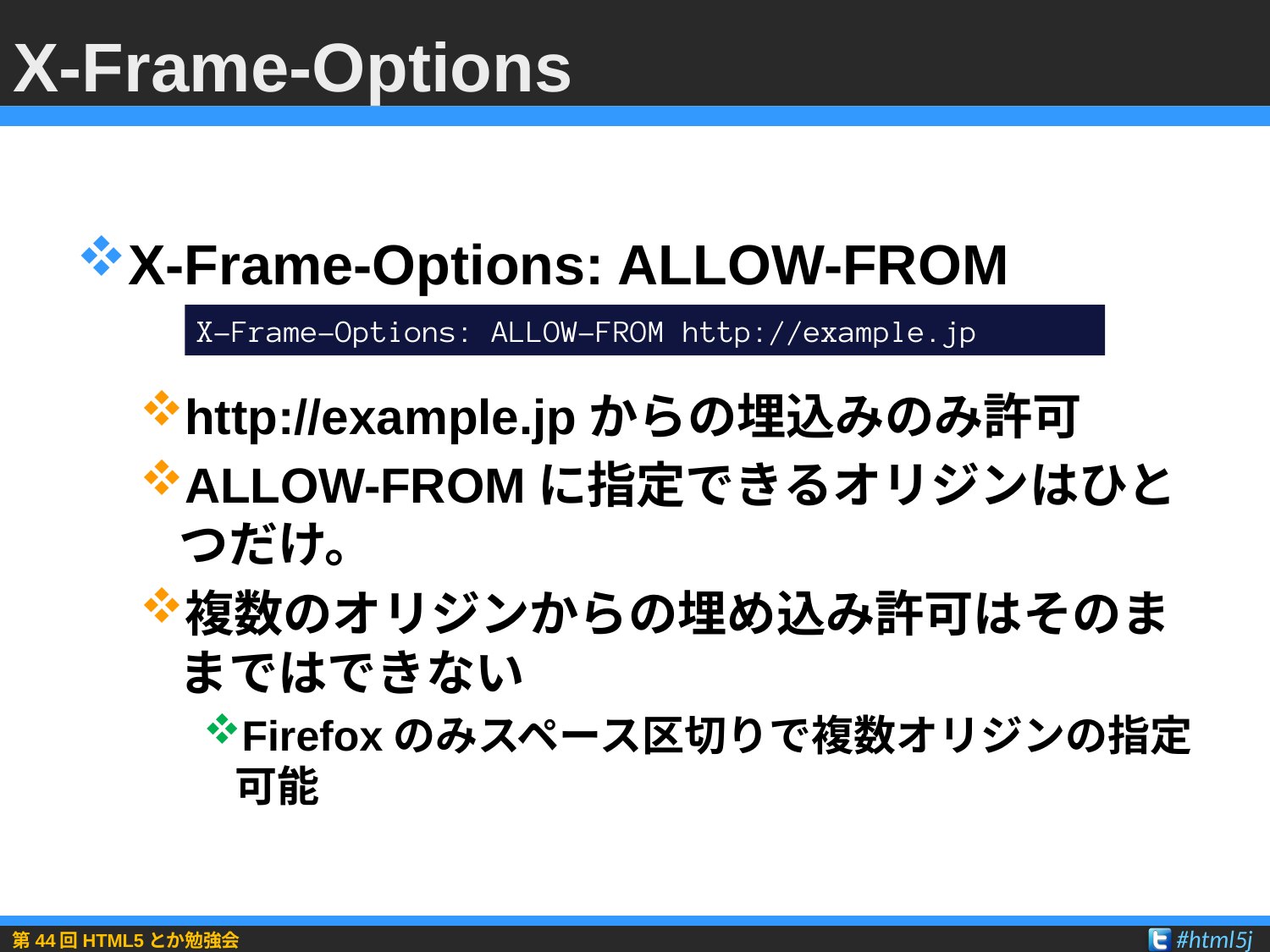

# X-Frame-Options
X-Frame-Options: ALLOW-FROM

http://example.jpからの埋込みのみ許可
ALLOW-FROMに指定できるオリジンはひとつだけ。
複数のオリジンからの埋め込み許可はそのままではできない
Firefoxのみスペース区切りで複数オリジンの指定可能
X-Frame-Options: ALLOW-FROM http://example.jp